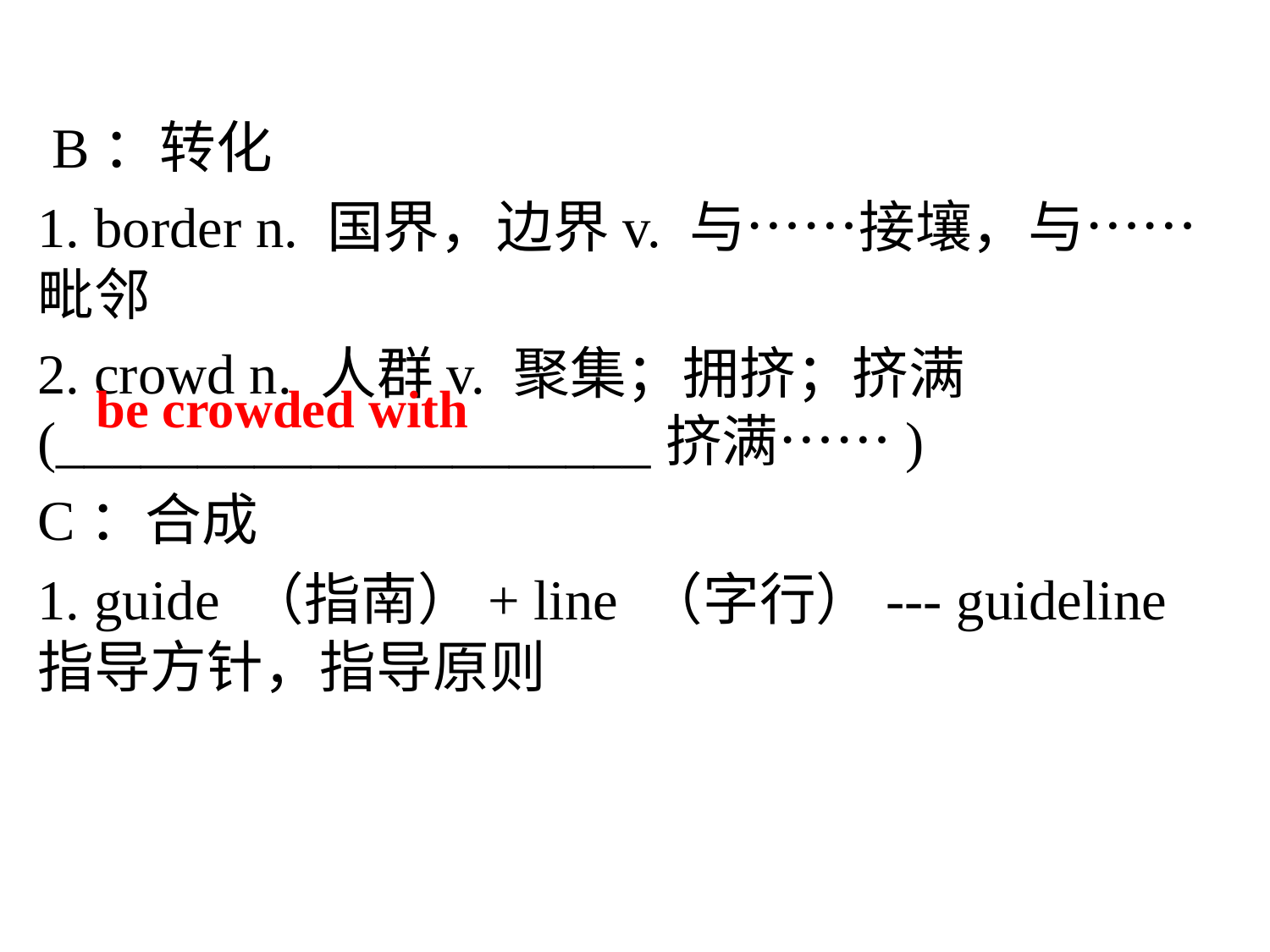

B：转化
1. border n. 国界，边界v. 与……接壤，与……毗邻
2. crowd n. 人群v. 聚集；拥挤；挤满 (_____________________挤满……)
C：合成
1. guide （指南）+ line （字行）--- guideline 指导方针，指导原则
be crowded with